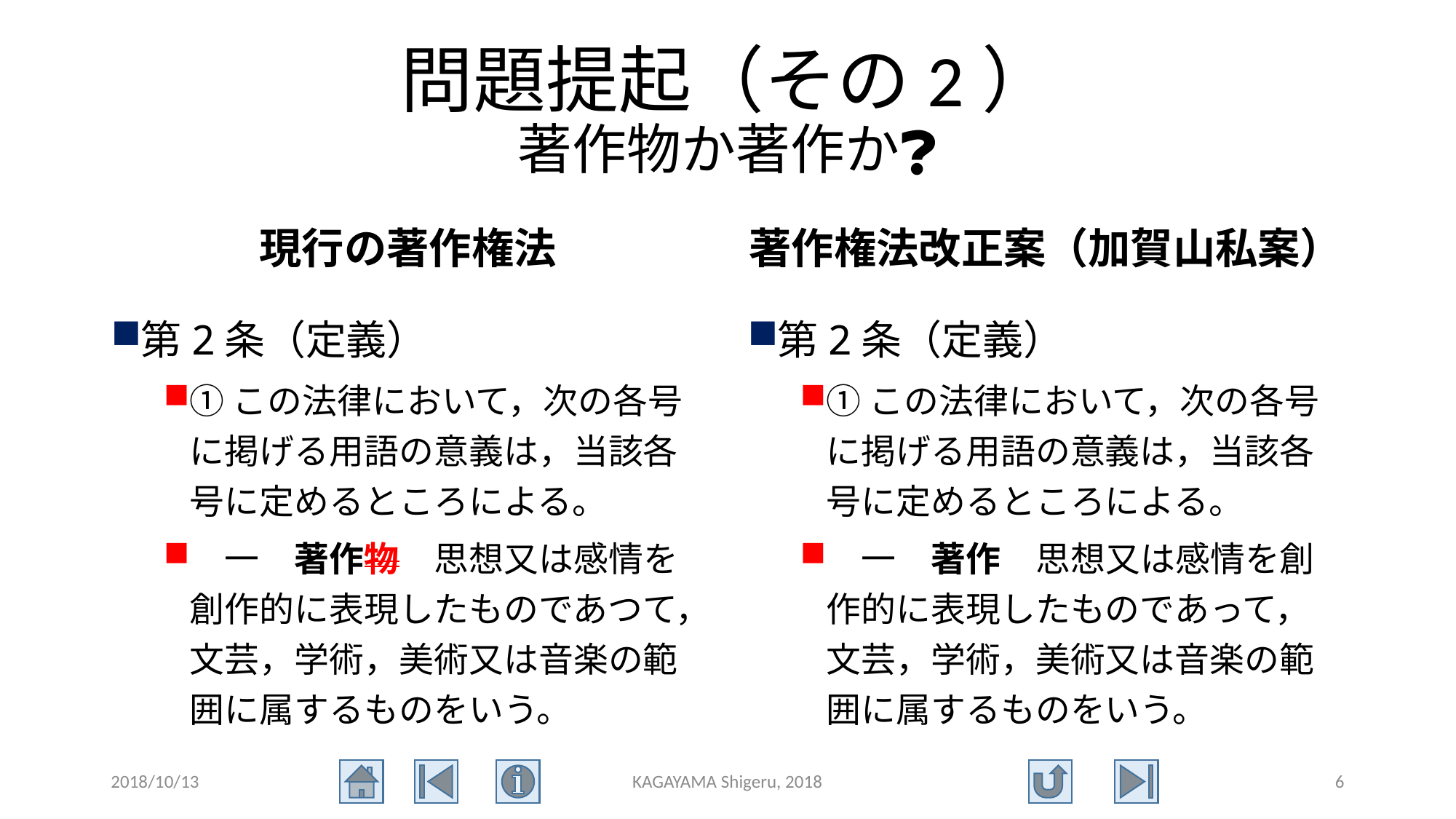

# 問題提起（その2） 著作物か著作か❓
現行の著作権法
著作権法改正案（加賀山私案）
第2条（定義）
①この法律において，次の各号に掲げる用語の意義は，当該各号に定めるところによる。
　一　著作物　思想又は感情を創作的に表現したものであつて，文芸，学術，美術又は音楽の範囲に属するものをいう。
第2条（定義）
①この法律において，次の各号に掲げる用語の意義は，当該各号に定めるところによる。
　一　著作　思想又は感情を創作的に表現したものであって，文芸，学術，美術又は音楽の範囲に属するものをいう。
2018/10/13
KAGAYAMA Shigeru, 2018
6